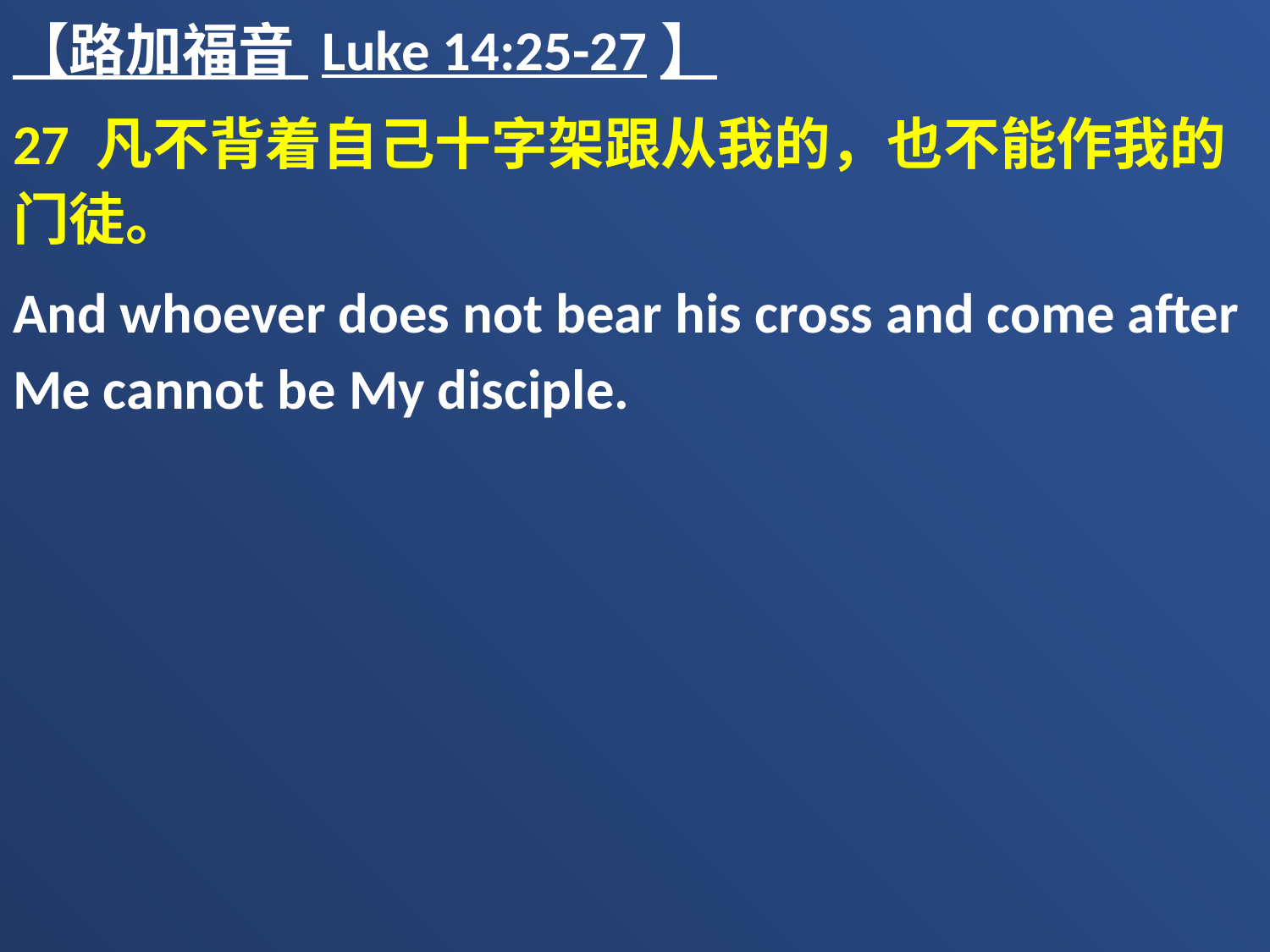

【路加福音 Luke 14:25-27】
27 凡不背着自己十字架跟从我的，也不能作我的门徒。
And whoever does not bear his cross and come after Me cannot be My disciple.